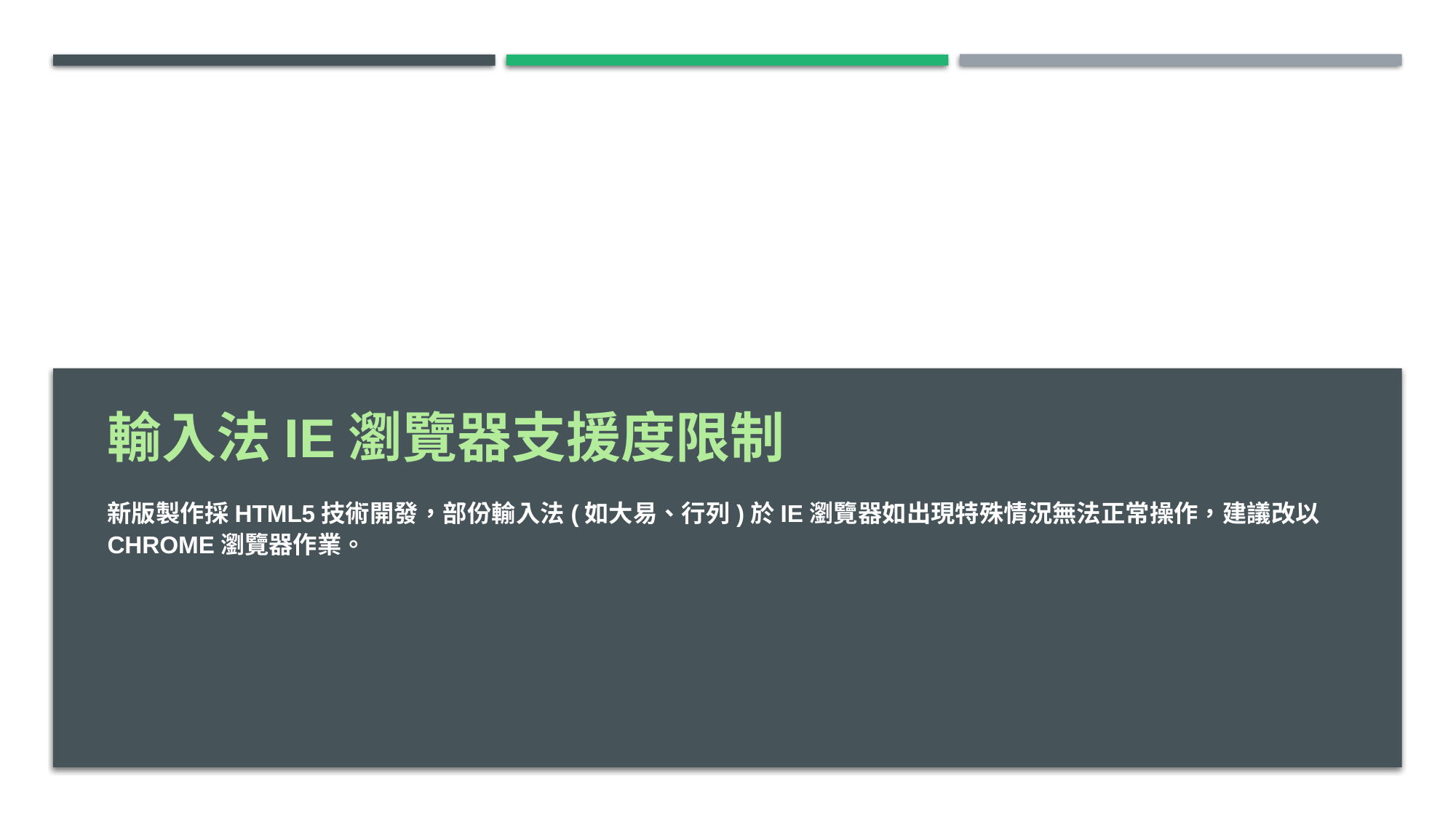

# 輸入法IE瀏覽器支援度限制
新版製作採html5技術開發，部份輸入法(如大易、行列)於IE瀏覽器如出現特殊情況無法正常操作，建議改以Chrome瀏覽器作業。